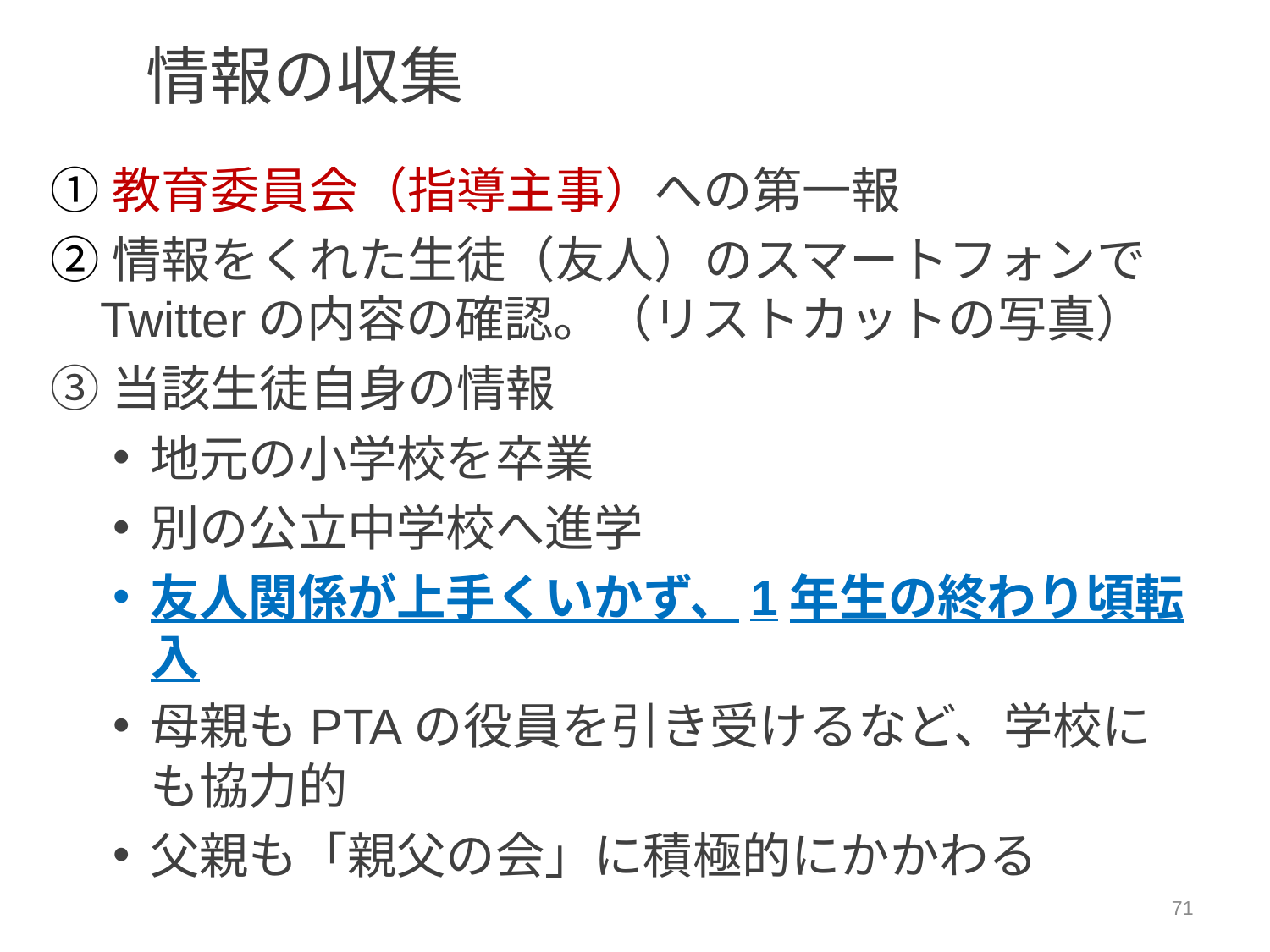

# 情報の収集
①教育委員会（指導主事）への第一報
②情報をくれた生徒（友人）のスマートフォンでTwitterの内容の確認。（リストカットの写真）
③当該生徒自身の情報
地元の小学校を卒業
別の公立中学校へ進学
友人関係が上手くいかず、1年生の終わり頃転入
母親もPTAの役員を引き受けるなど、学校にも協力的
父親も「親父の会」に積極的にかかわる
71